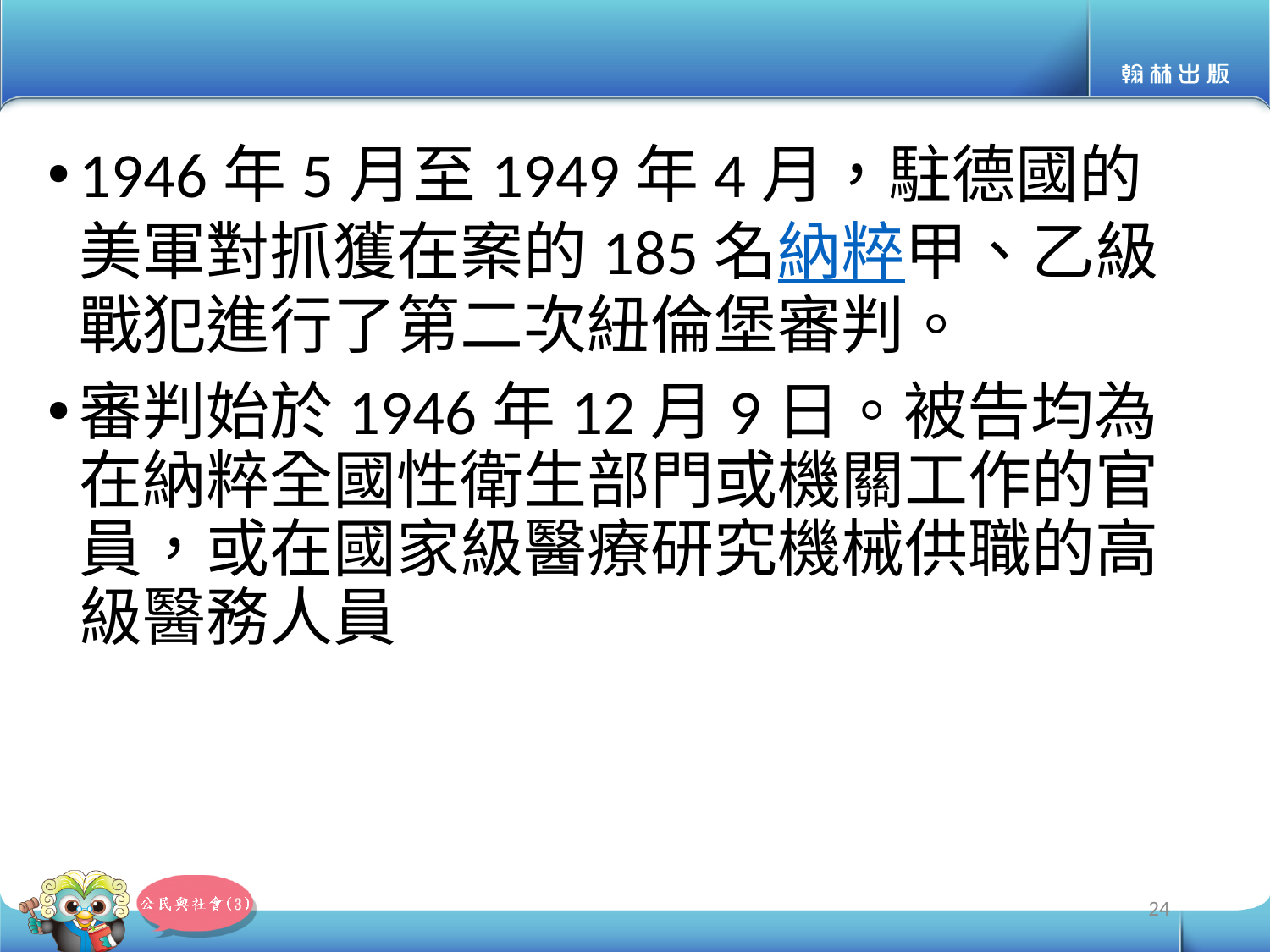

#
1946年5月至1949年4月，駐德國的美軍對抓獲在案的185名納粹甲、乙級戰犯進行了第二次紐倫堡審判。
審判始於1946年12月9日。被告均為在納粹全國性衛生部門或機關工作的官員，或在國家級醫療研究機械供職的高級醫務人員
24